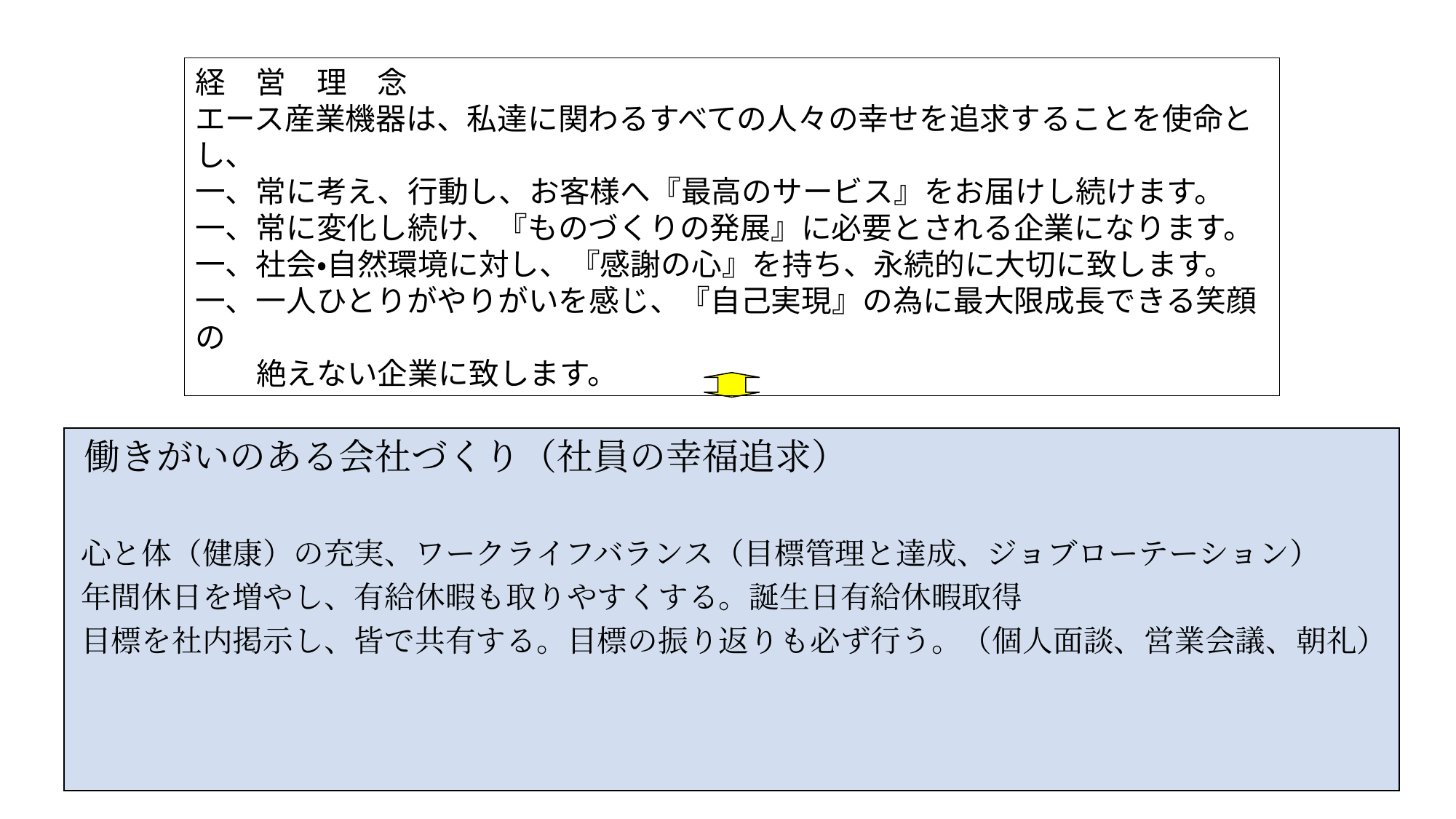

経　営　理　念
エース産業機器は、私達に関わるすべての人々の幸せを追求することを使命とし、
一、常に考え、行動し、お客様へ『最高のサービス』をお届けし続けます。
一、常に変化し続け、『ものづくりの発展』に必要とされる企業になります。
一、社会・自然環境に対し、『感謝の心』を持ち、永続的に大切に致します。
一、一人ひとりがやりがいを感じ、『自己実現』の為に最大限成長できる笑顔の
        絶えない企業に致します。

| 働きがいのある会社づくり（社員の幸福追求）   心と体（健康）の充実、ワークライフバランス（目標管理と達成、ジョブローテーション） 年間休日を増やし、有給休暇も取りやすくする。誕生日有給休暇取得 目標を社内掲示し、皆で共有する。目標の振り返りも必ず行う。（個人面談、営業会議、朝礼） |
| --- |